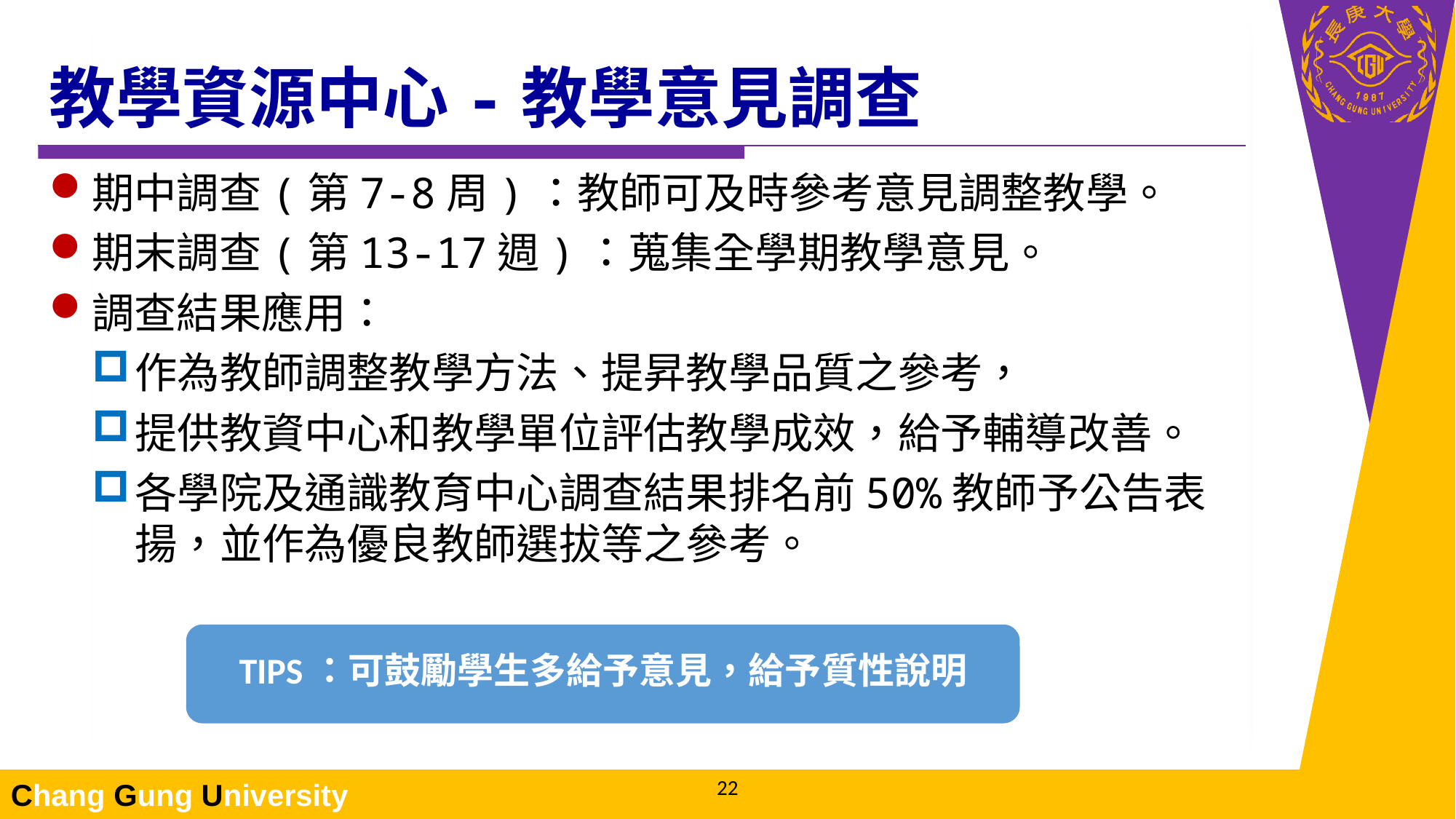

# 教學資源中心-教學意見調查
期中調查(第7-8周)：教師可及時參考意見調整教學。
期末調查(第13-17週)：蒐集全學期教學意見。
調查結果應用：
作為教師調整教學方法、提昇教學品質之參考，
提供教資中心和教學單位評估教學成效，給予輔導改善。
各學院及通識教育中心調查結果排名前50%教師予公告表揚，並作為優良教師選拔等之參考。
TIPS：可鼓勵學生多給予意見，給予質性說明
22